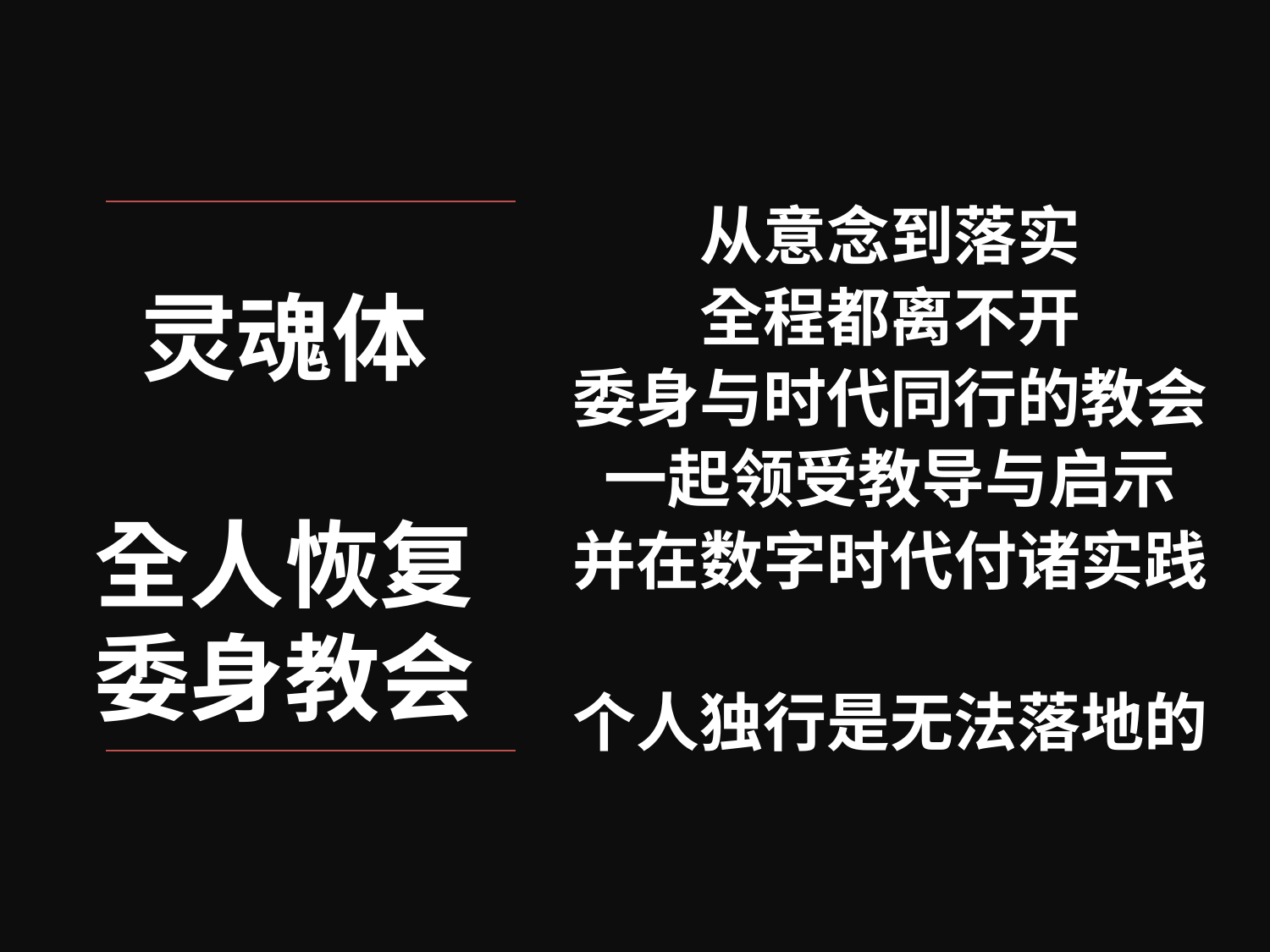

#
从意念到落实
全程都离不开
委身与时代同行的教会
一起领受教导与启示
并在数字时代付诸实践

个人独行是无法落地的
灵魂体

全人恢复
委身教会